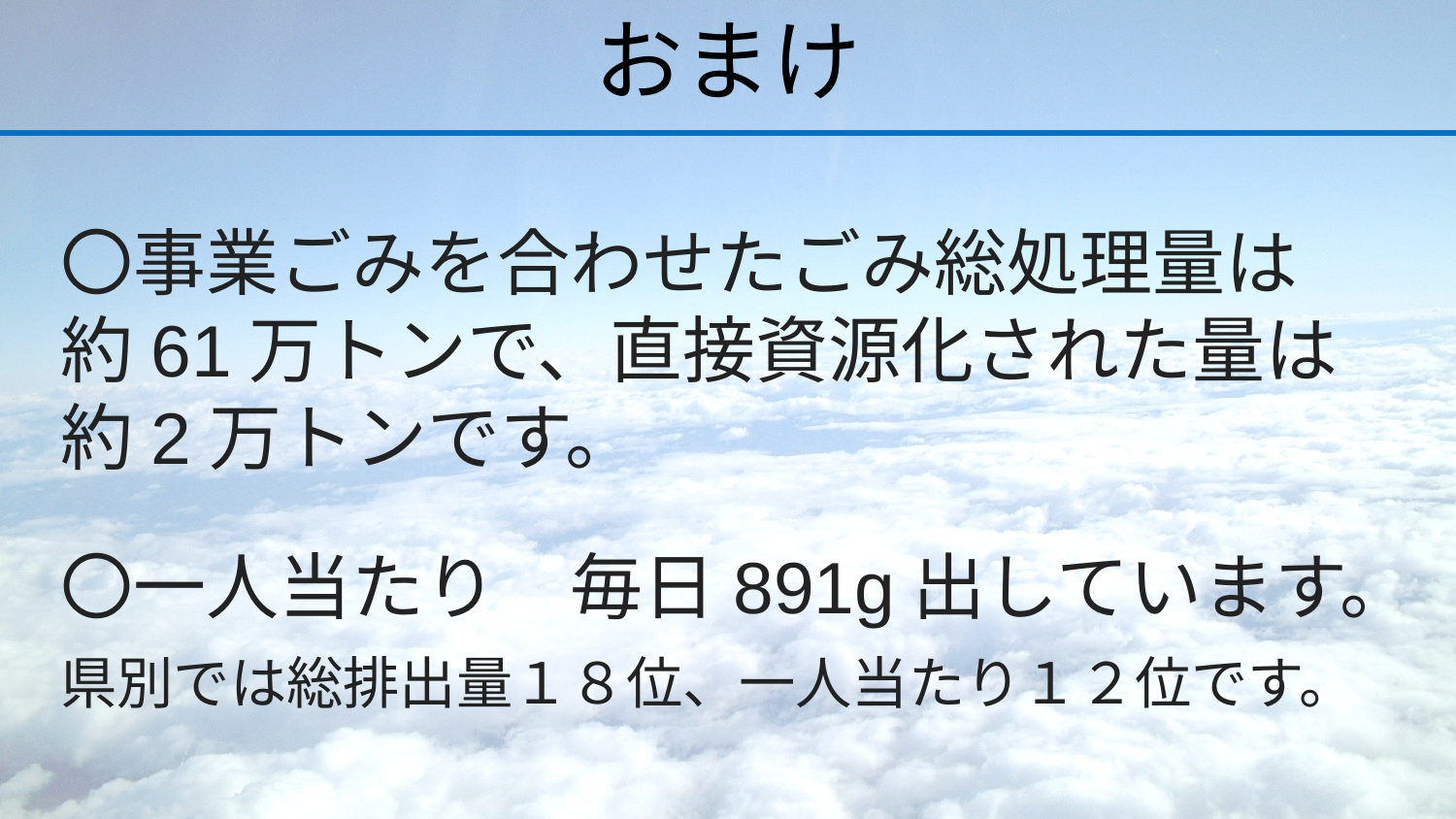

# おまけ
〇事業ごみを合わせたごみ総処理量は約61万トンで、直接資源化された量は約2万トンです。
〇一人当たり　毎日891g出しています。
県別では総排出量１８位、一人当たり１２位です。